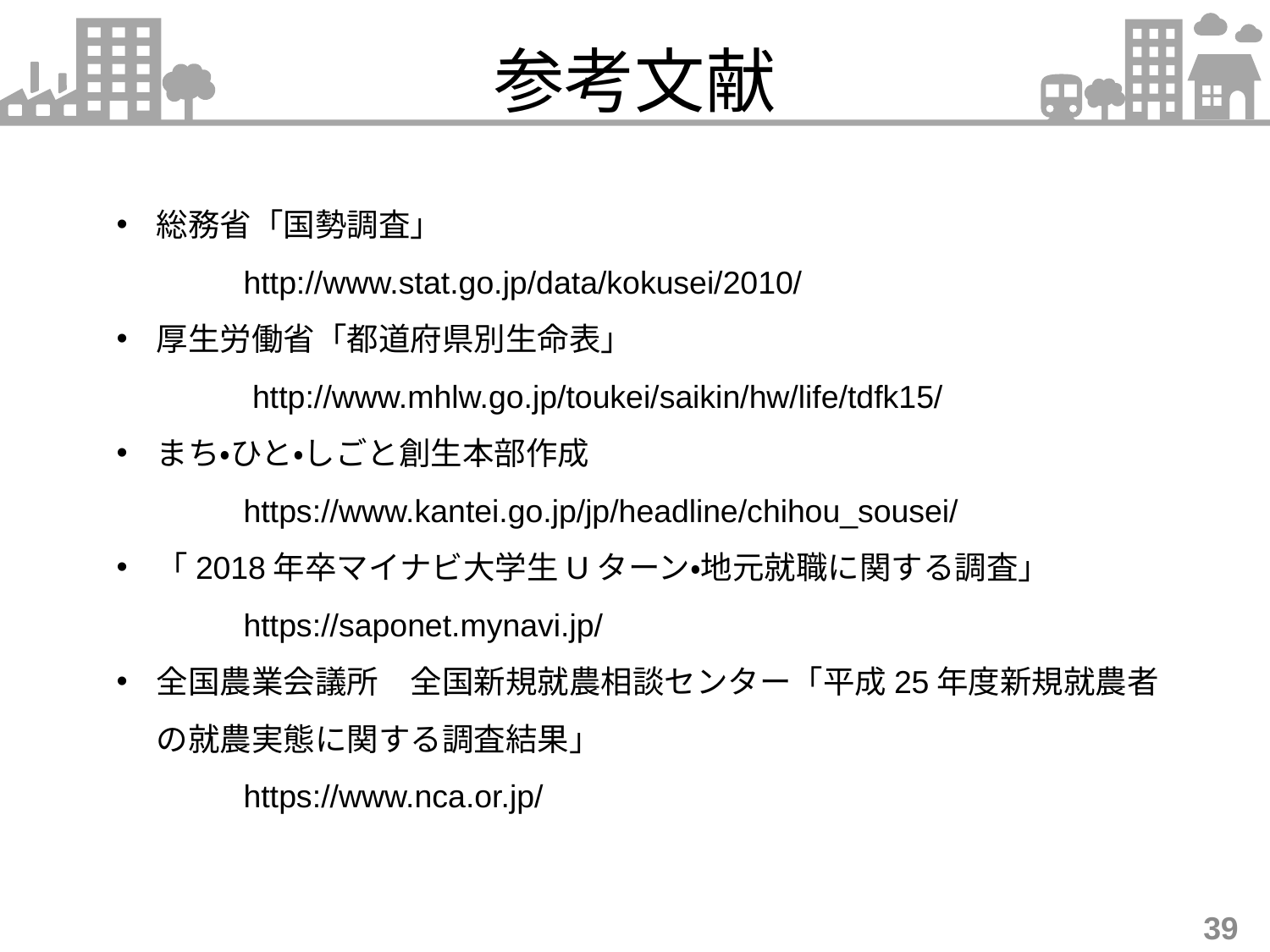

参考文献

総務省「国勢調査」
	http://www.stat.go.jp/data/kokusei/2010/
厚生労働省「都道府県別生命表」
	 http://www.mhlw.go.jp/toukei/saikin/hw/life/tdfk15/
まち・ひと・しごと創生本部作成
	https://www.kantei.go.jp/jp/headline/chihou_sousei/
「2018年卒マイナビ大学生Uターン・地元就職に関する調査」
	https://saponet.mynavi.jp/
全国農業会議所　全国新規就農相談センター「平成25年度新規就農者の就農実態に関する調査結果」
	https://www.nca.or.jp/

39